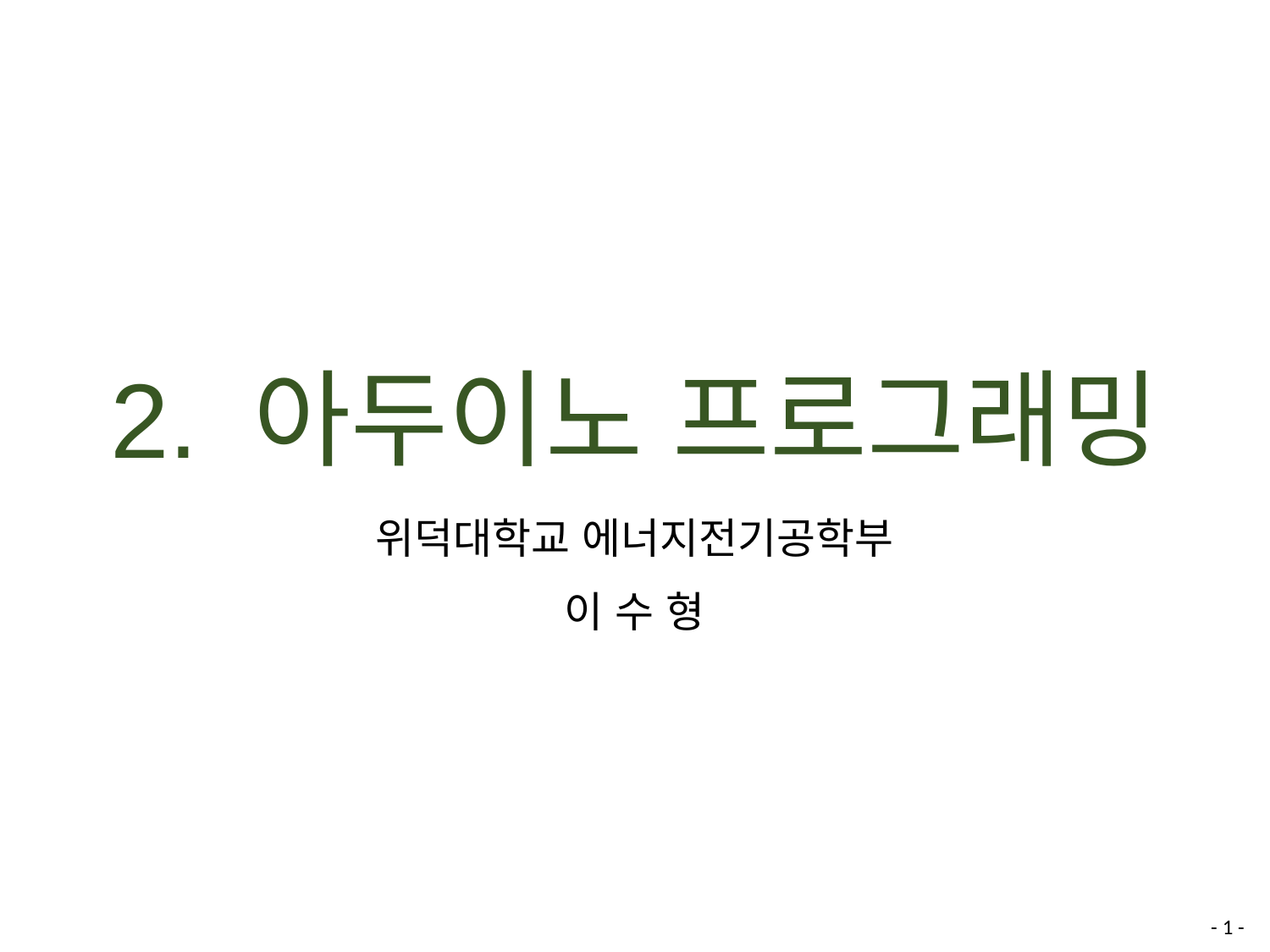

# 2. 아두이노 프로그래밍
위덕대학교 에너지전기공학부
이 수 형
- 1 -